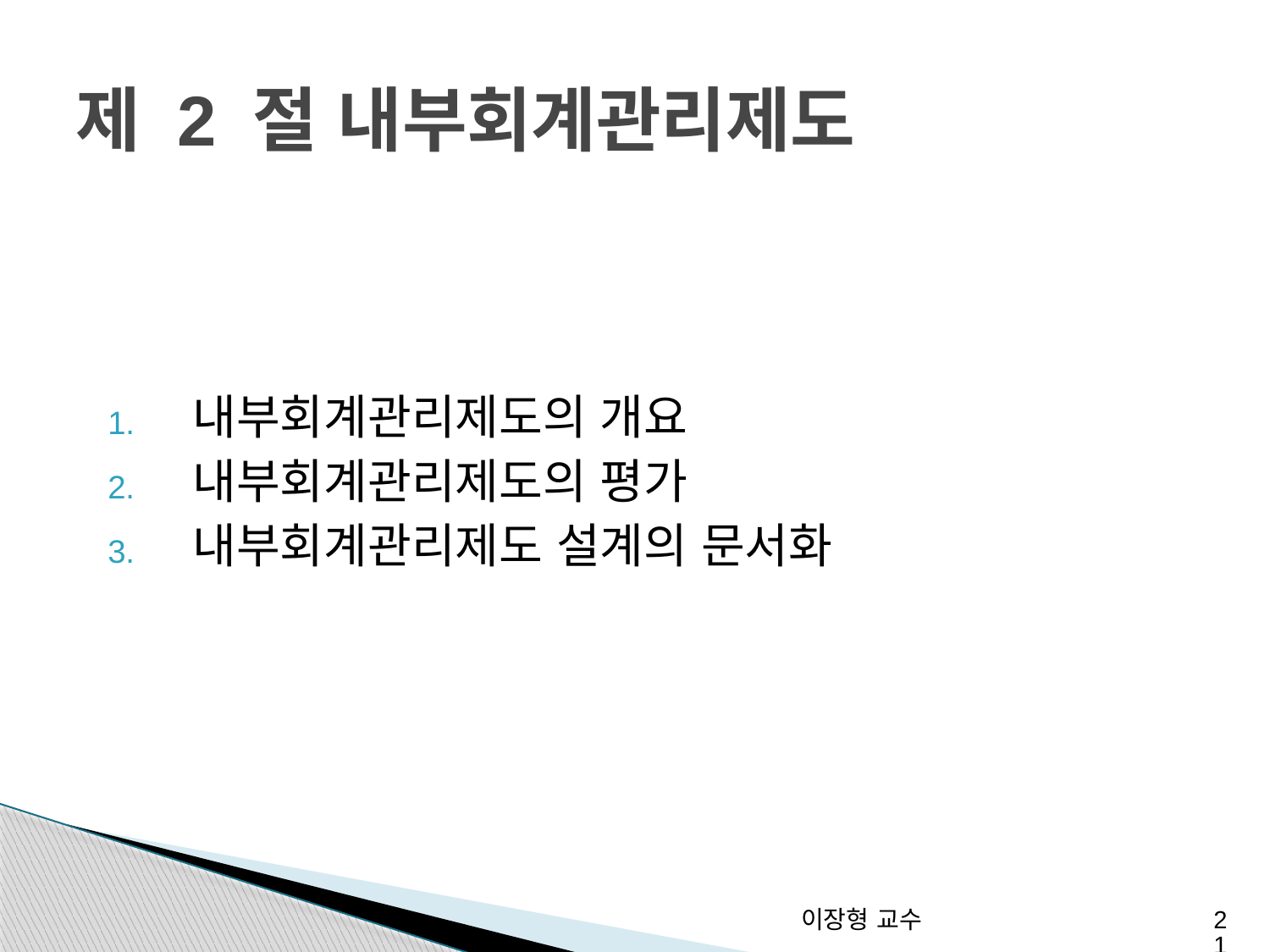

# 제 2 절 내부회계관리제도
내부회계관리제도의 개요
내부회계관리제도의 평가
내부회계관리제도 설계의 문서화
이장형 교수
21